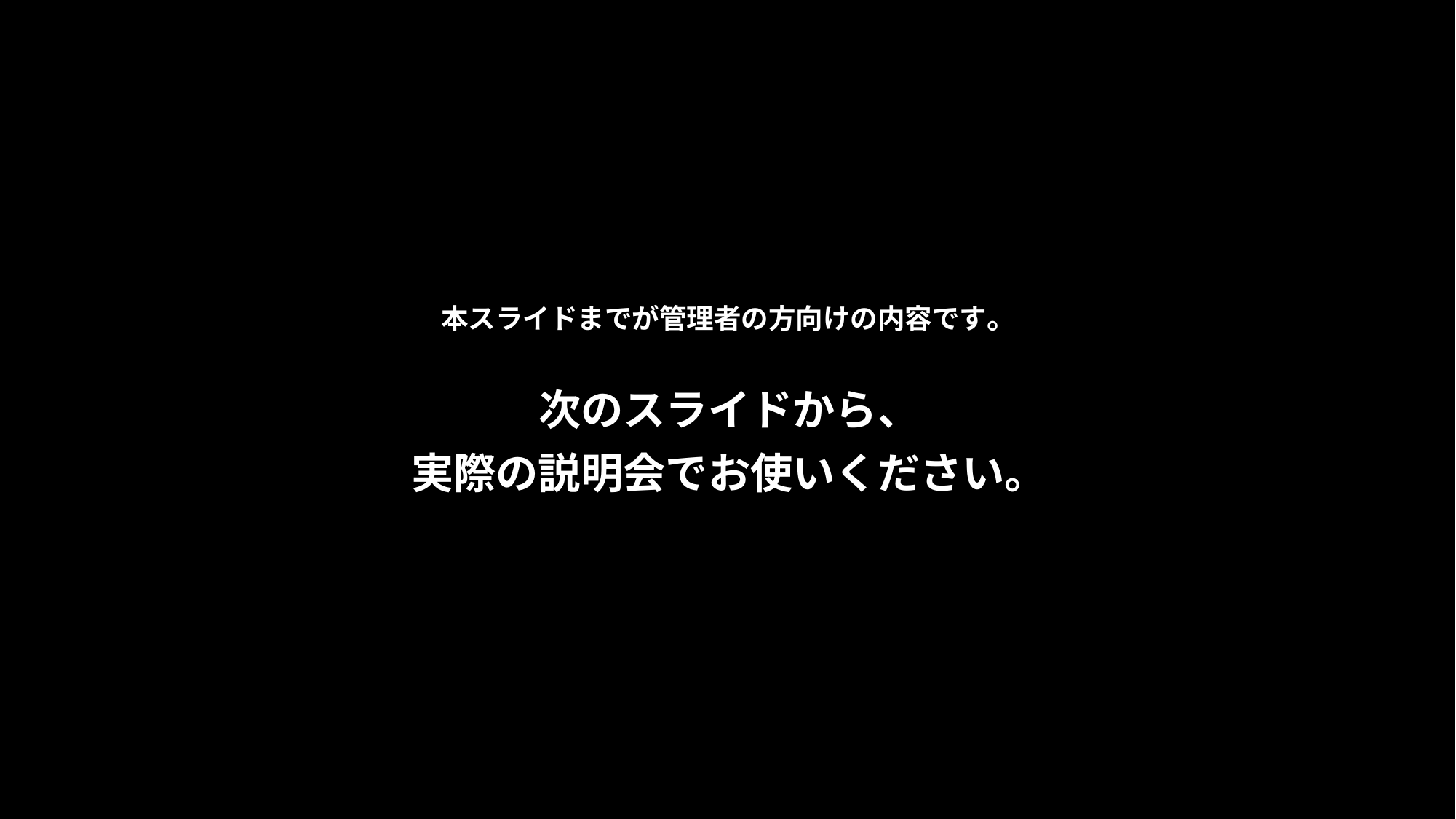

本スライドまでが管理者の方向けの内容です。
次のスライドから、
実際の説明会でお使いください。